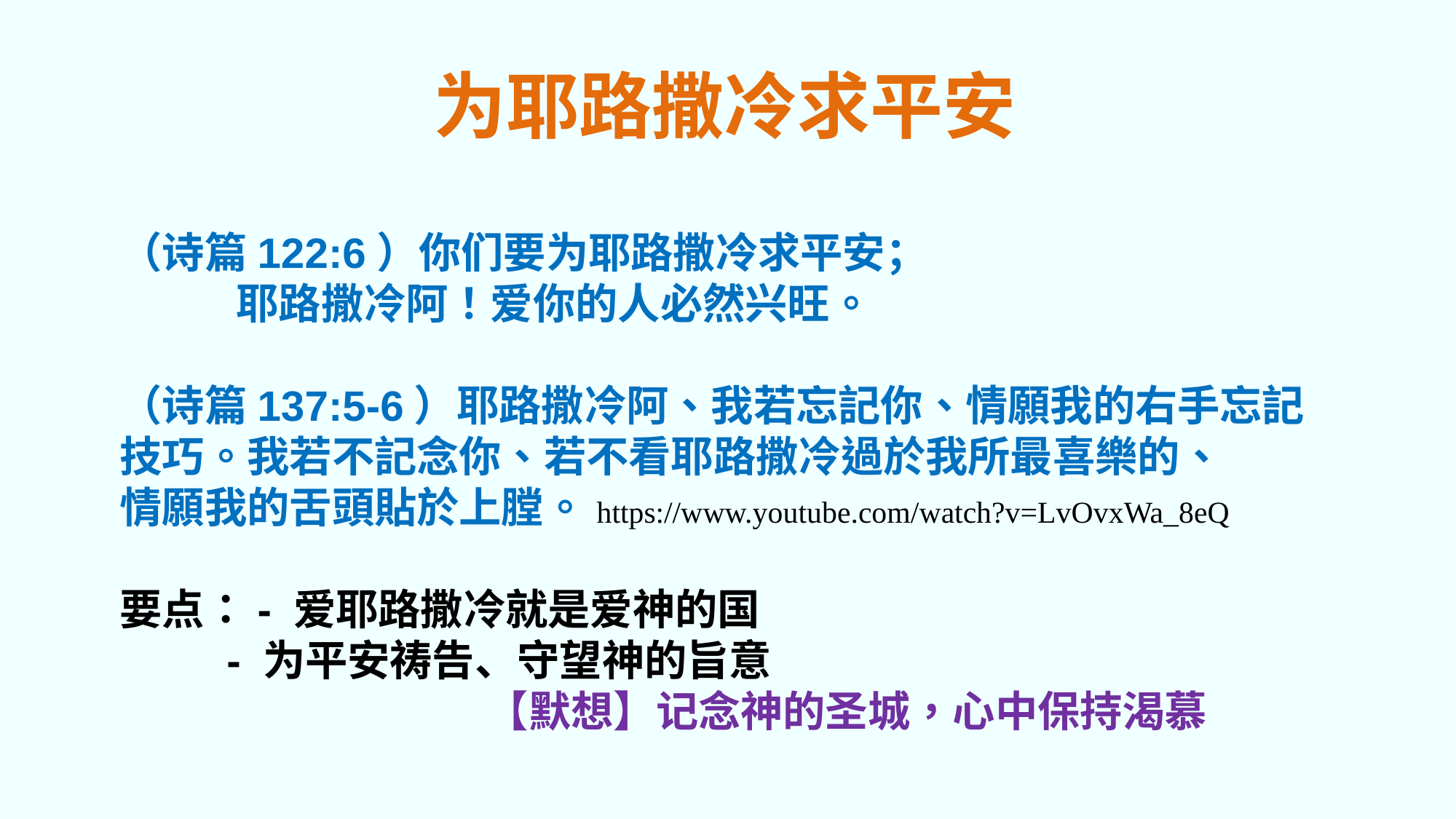

为耶路撒冷求平安

（诗篇122:6）你们要为耶路撒冷求平安；
           耶路撒冷阿！爱你的人必然兴旺。
（诗篇137:5-6）耶路撒冷阿、我若忘記你、情願我的右手忘記技巧。我若不記念你、若不看耶路撒冷過於我所最喜樂的、
情願我的舌頭貼於上膛。https://www.youtube.com/watch?v=LvOvxWa_8eQ
要点：- 爱耶路撒冷就是爱神的国
          - 为平安祷告、守望神的旨意
                                      【默想】记念神的圣城，心中保持渴慕